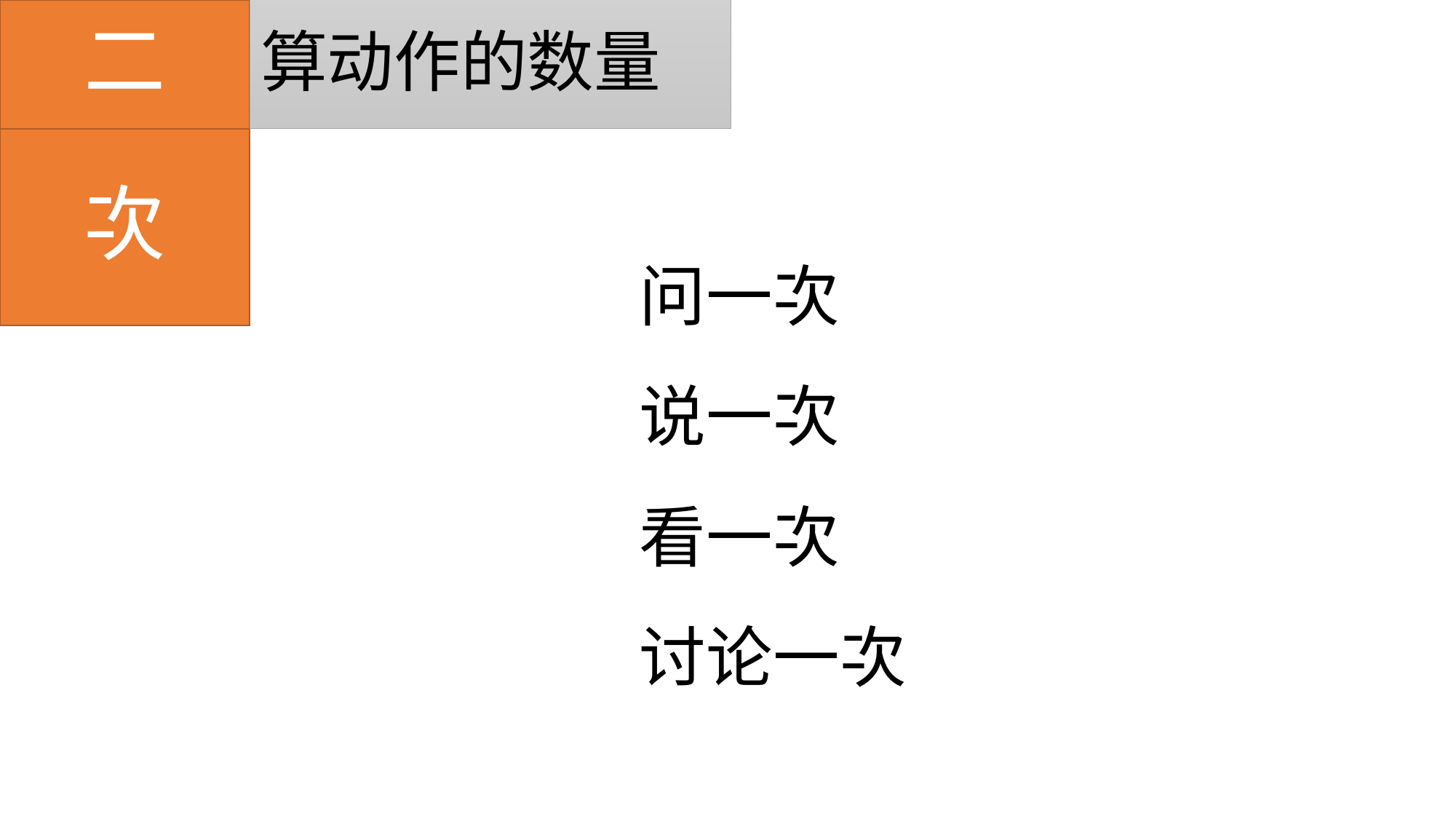

二
算动作的数量
次
问一次
说一次
看一次
讨论一次